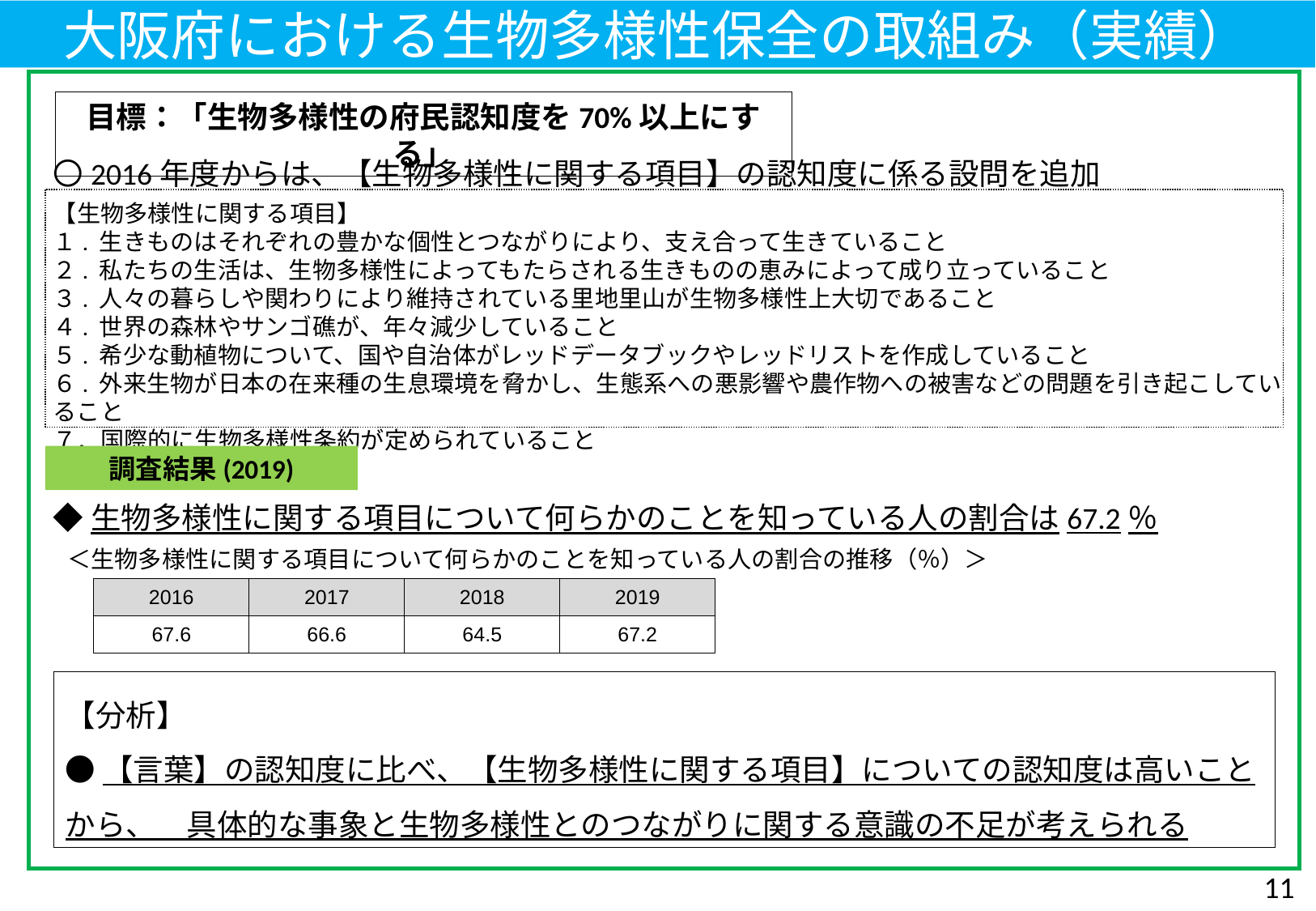

大阪府における生物多様性保全の取組み（実績）

目標：「生物多様性の府民認知度を70%以上にする」
〇2016年度からは、【生物多様性に関する項目】の認知度に係る設問を追加

【生物多様性に関する項目】
１. 生きものはそれぞれの豊かな個性とつながりにより、支え合って生きていること
２. 私たちの生活は、生物多様性によってもたらされる生きものの恵みによって成り立っていること
３. 人々の暮らしや関わりにより維持されている里地里山が生物多様性上大切であること
４. 世界の森林やサンゴ礁が、年々減少していること
５. 希少な動植物について、国や自治体がレッドデータブックやレッドリストを作成していること
６. 外来生物が日本の在来種の生息環境を脅かし、生態系への悪影響や農作物への被害などの問題を引き起こしていること
７．国際的に生物多様性条約が定められていること

調査結果(2019)
◆生物多様性に関する項目について何らかのことを知っている人の割合は67.2％
＜生物多様性に関する項目について何らかのことを知っている人の割合の推移（％）＞

| 2016 | 2017 | 2018 | 2019 |
| --- | --- | --- | --- |
| 67.6 | 66.6 | 64.5 | 67.2 |
【分析】
●【言葉】の認知度に比べ、【生物多様性に関する項目】についての認知度は高いことから、　具体的な事象と生物多様性とのつながりに関する意識の不足が考えられる
11